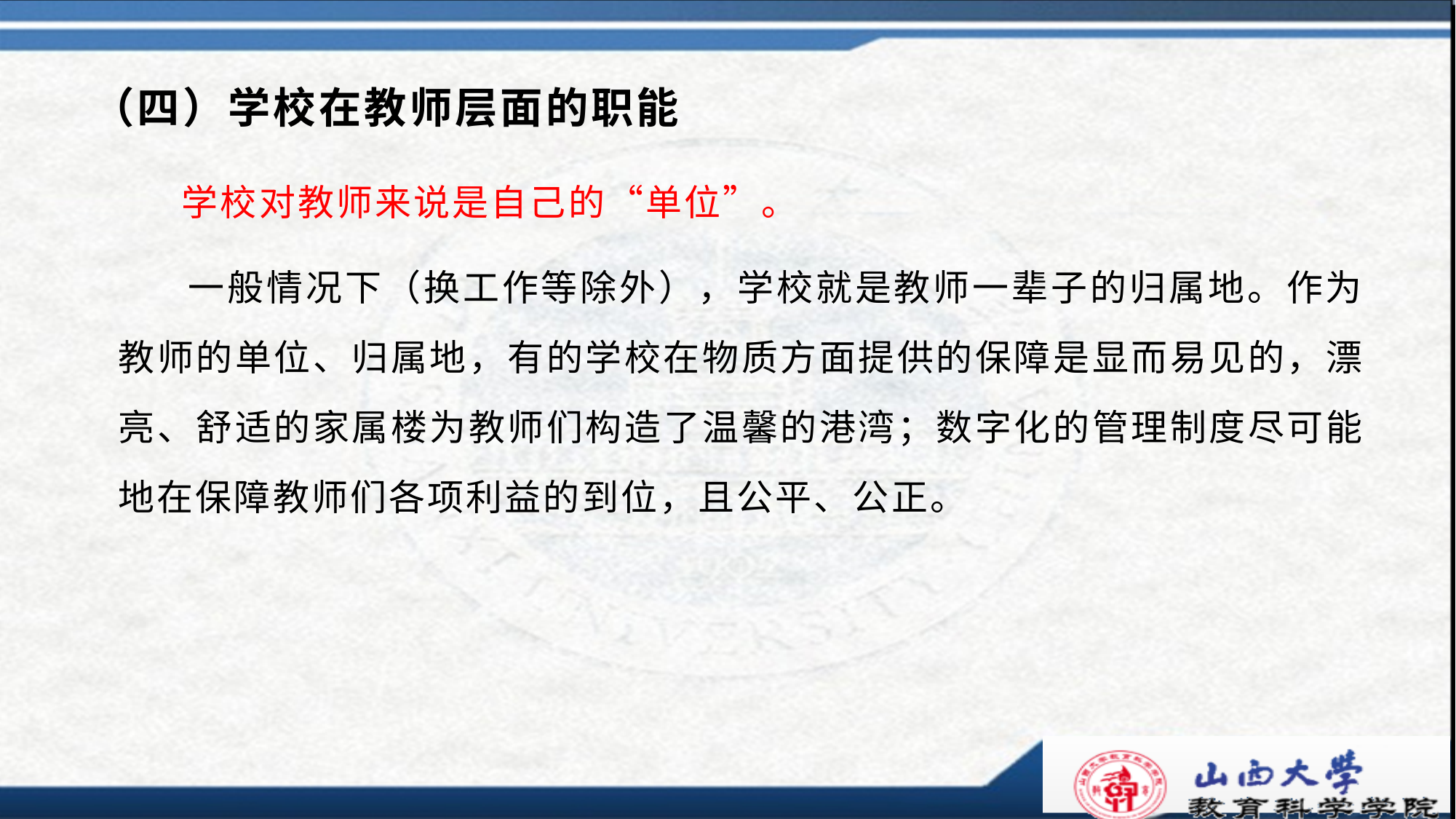

# （四）学校在教师层面的职能
           学校对教师来说是自己的“单位”。
        一般情况下（换工作等除外），学校就是教师一辈子的归属地。作为教师的单位、归属地，有的学校在物质方面提供的保障是显而易见的，漂亮、舒适的家属楼为教师们构造了温馨的港湾；数字化的管理制度尽可能地在保障教师们各项利益的到位，且公平、公正。